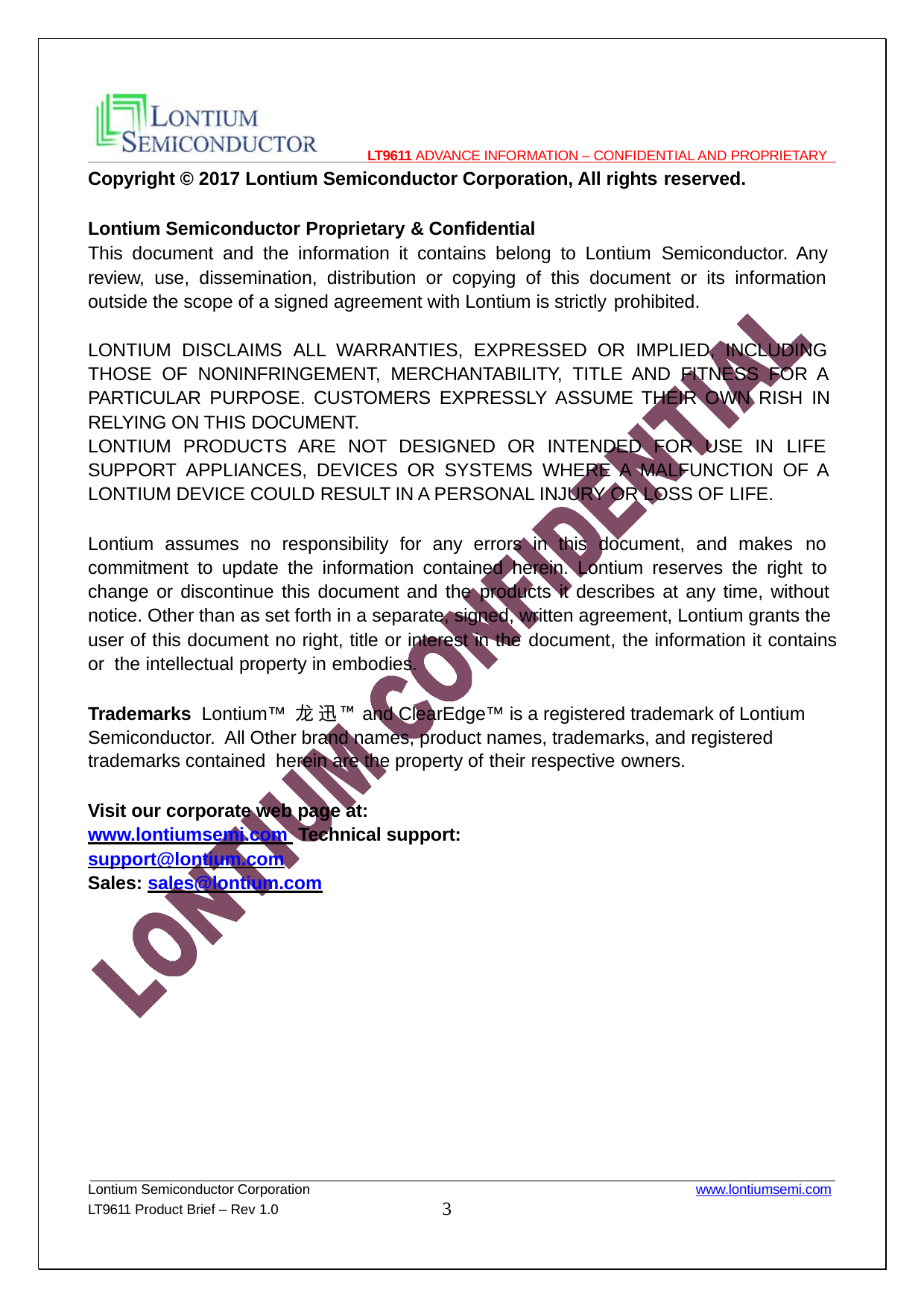

LT9611 ADVANCE INFORMATION – CONFIDENTIAL AND PROPRIETARY
Copyright © 2017 Lontium Semiconductor Corporation, All rights reserved.

Lontium Semiconductor Proprietary & Confidential
This document and the information it contains belong to Lontium Semiconductor. Any  review, use, dissemination, distribution or copying of this document or its information  outside the scope of a signed agreement with Lontium is strictly prohibited.

LONTIUM DISCLAIMS ALL WARRANTIES, EXPRESSED OR IMPLIED, INCLUDING  THOSE OF NONINFRINGEMENT, MERCHANTABILITY, TITLE AND FITNESS FOR A  PARTICULAR PURPOSE. CUSTOMERS EXPRESSLY ASSUME THEIR OWN RISH IN  RELYING ON THIS DOCUMENT.
LONTIUM PRODUCTS ARE NOT DESIGNED OR INTENDED FOR USE IN LIFE  SUPPORT APPLIANCES, DEVICES OR SYSTEMS WHERE A MALFUNCTION OF A  LONTIUM DEVICE COULD RESULT IN A PERSONAL INJURY OR LOSS OF LIFE.

Lontium assumes no responsibility for any errors in this document, and makes no  commitment to update the information contained herein. Lontium reserves the right to  change or discontinue this document and the products it describes at any time, without  notice. Other than as set forth in a separate, signed, written agreement, Lontium grants the  user of this document no right, title or interest in the document, the information it contains or  the intellectual property in embodies.

Trademarks  Lontium™ 龙 迅 ™ and ClearEdge™ is a registered trademark of Lontium Semiconductor.  All Other brand names, product names, trademarks, and registered trademarks contained  herein are the property of their respective owners.

Visit our corporate web page at: www.lontiumsemi.com  Technical support: support@lontium.com
Sales: sales@lontium.com
Lontium Semiconductor Corporation
LT9611 Product Brief – Rev 1.0
www.lontiumsemi.com
3